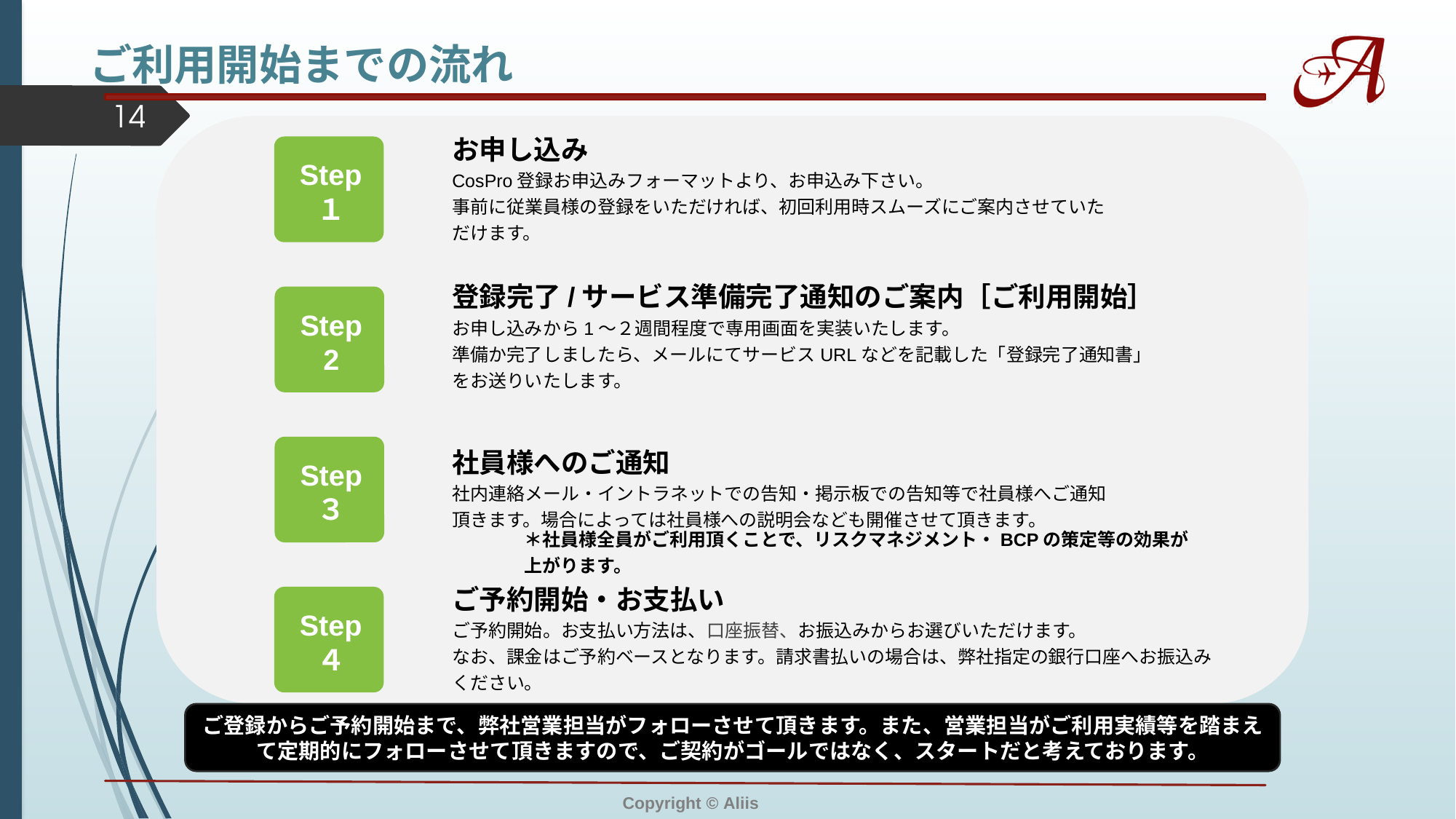

ご利用開始までの流れ
14

Step
１
お申し込み
CosPro登録お申込みフォーマットより、お申込み下さい。
事前に従業員様の登録をいただければ、初回利用時スムーズにご案内させていただけます。
登録完了/サービス準備完了通知のご案内［ご利用開始］
お申し込みから1～２週間程度で専用画面を実装いたします。
準備か完了しましたら、メールにてサービスURLなどを記載した「登録完了通知書」をお送りいたします。

Step
2

Step
３
社員様へのご通知
社内連絡メール・イントラネットでの告知・掲示板での告知等で社員様へご通知頂きます。場合によっては社員様への説明会なども開催させて頂きます。
＊社員様全員がご利用頂くことで、リスクマネジメント・BCPの策定等の効果が上がります。
ご予約開始・お支払い
ご予約開始。お支払い方法は、口座振替、お振込みからお選びいただけます。
なお、課金はご予約ベースとなります。請求書払いの場合は、弊社指定の銀行口座へお振込みください。

Step
４
ご登録からご予約開始まで、弊社営業担当がフォローさせて頂きます。また、営業担当がご利用実績等を踏まえて定期的にフォローさせて頂きますので、ご契約がゴールではなく、スタートだと考えております。